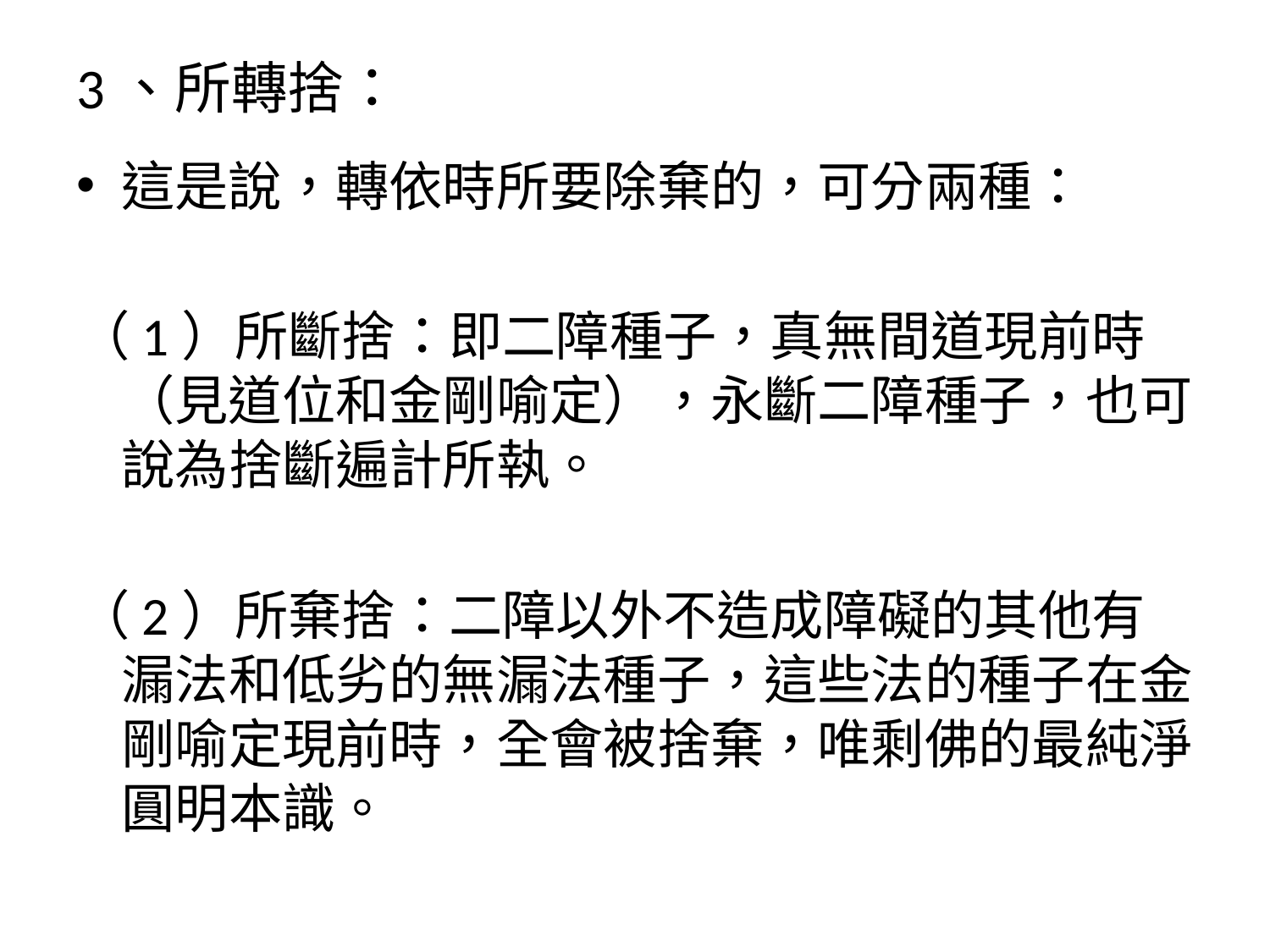

# 3、所轉捨：
這是說，轉依時所要除棄的，可分兩種：

（1）所斷捨：即二障種子，真無間道現前時（見道位和金剛喻定），永斷二障種子，也可說為捨斷遍計所執。

（2）所棄捨：二障以外不造成障礙的其他有漏法和低劣的無漏法種子，這些法的種子在金剛喻定現前時，全會被捨棄，唯剩佛的最純淨圓明本識。